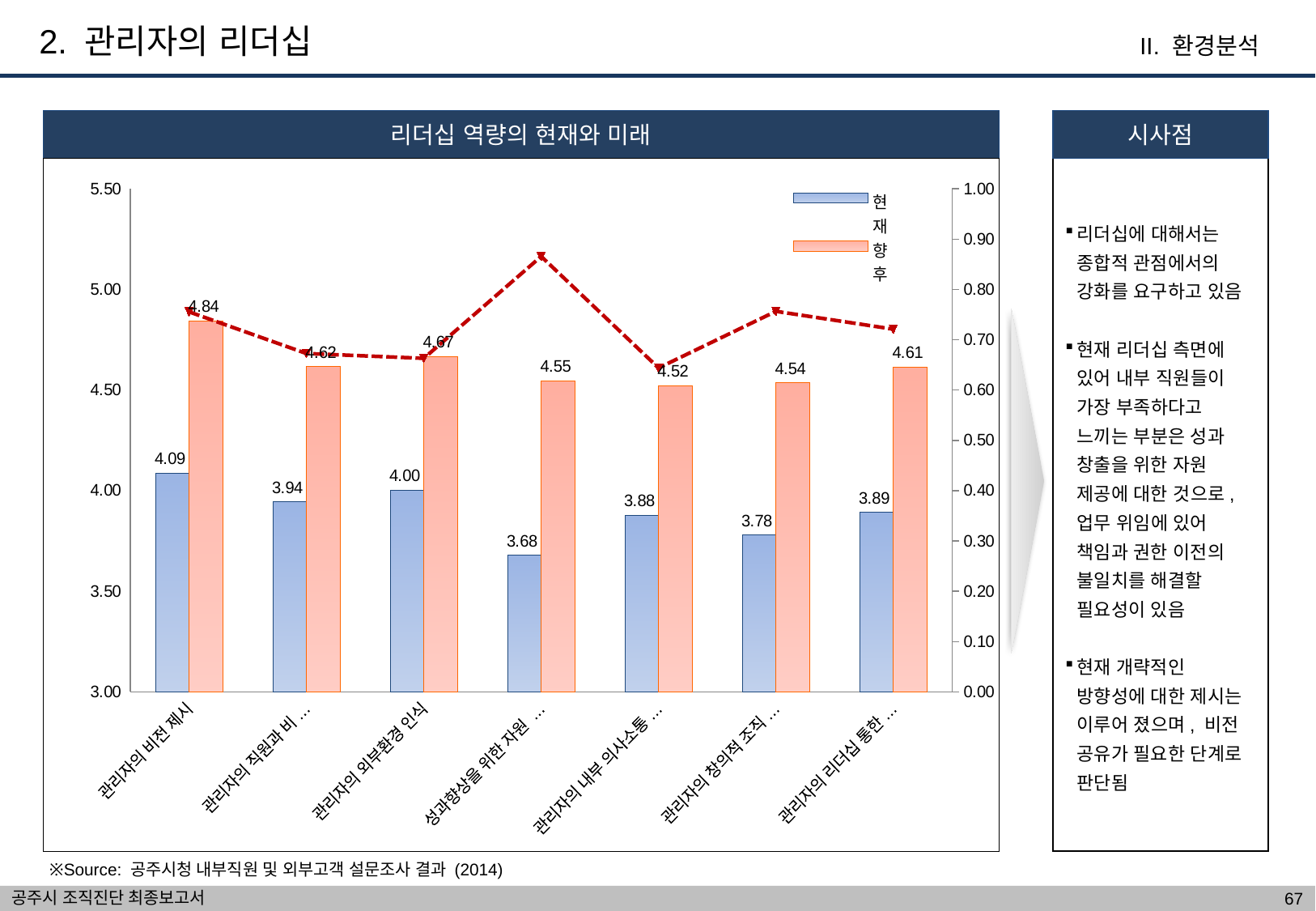

2. 관리자의 리더십
II. 환경분석
리더십 역량의 현재와 미래
시사점
리더십에 대해서는 종합적 관점에서의 강화를 요구하고 있음

현재 리더십 측면에 있어 내부 직원들이 가장 부족하다고 느끼는 부분은 성과 창출을 위한 자원 제공에 대한 것으로, 업무 위임에 있어 책임과 권한 이전의 불일치를 해결할 필요성이 있음

현재 개략적인 방향성에 대한 제시는 이루어 졌으며, 비전 공유가 필요한 단계로 판단됨

### Chart

| Category | 현재 | 향후 | Gap |
|---|---|---|---|
| 관리자의 비전 제시 | 4.087912087912088 | 4.843304843304844 | 0.755392755392756 |
| 관리자의 직원과 비전 공유 | 3.9442896935933147 | 4.6169014084507 | 0.6726117148573888 |
| 관리자의 외부환경 인식 | 4.0027472527472545 | 4.66571428571428 | 0.6629670329670296 |
| 성과향상을 위한 자원 제공 여부 | 3.6795580110497217 | 4.54519774011299 | 0.865639729063271 |
| 관리자의 내부 의사소통 활성화 노력 | 3.878787878787878 | 4.522727272727271 | 0.6439393939394 |
| 관리자의 창의적 조직문화 조성노력 | 3.7790055248618777 | 4.535410764872519 | 0.7564052400106397 |
| 관리자의 리더십 통한 성과창출 | 3.8925619834710727 | 4.613636363636366 | 0.7210743801652932 |
※ Source: 공주시청 내부직원 및 외부고객 설문조사 결과 (2014)